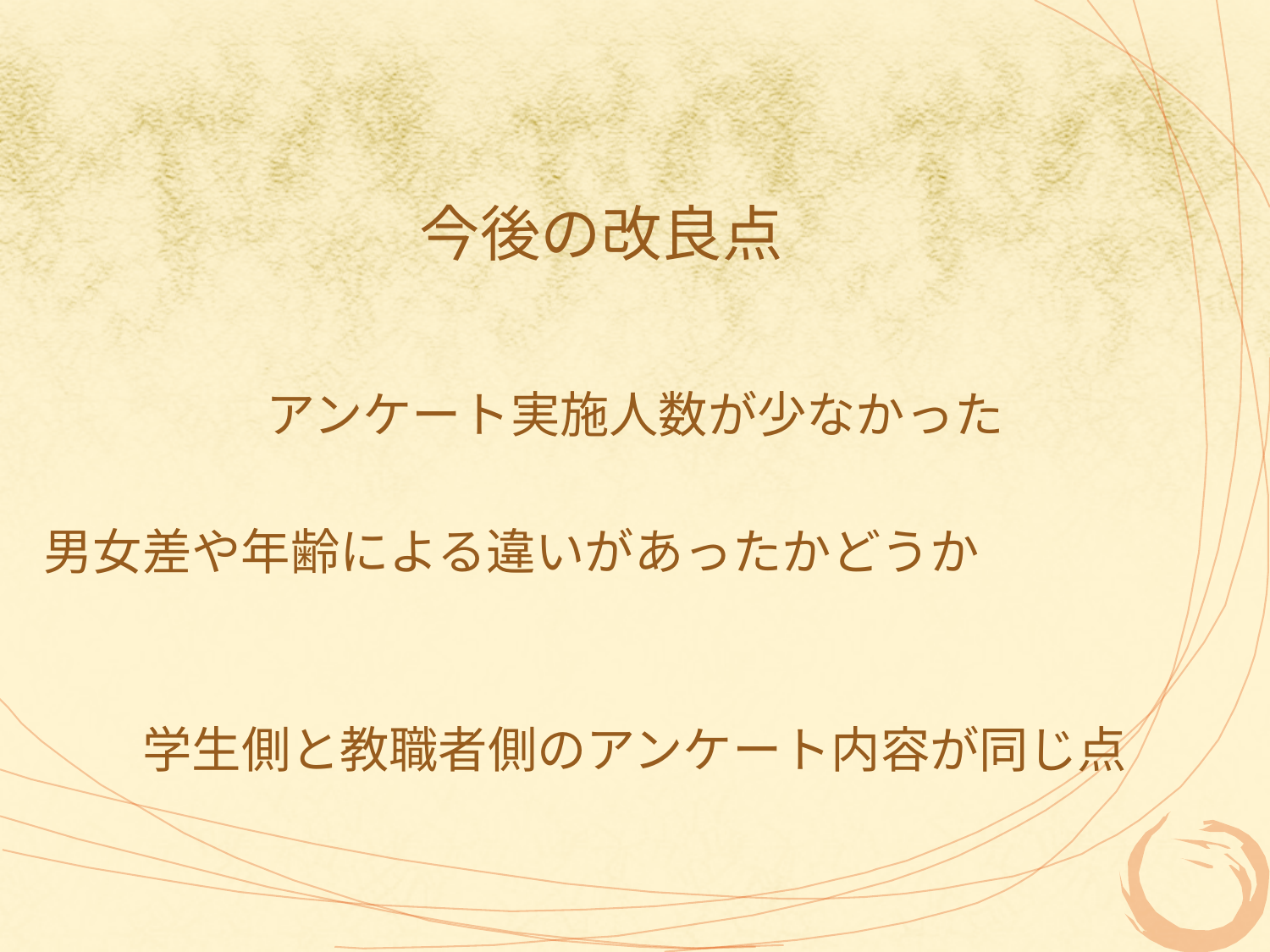

# 今後の改良点
アンケート実施人数が少なかった

男女差や年齢による違いがあったかどうか

学生側と教職者側のアンケート内容が同じ点